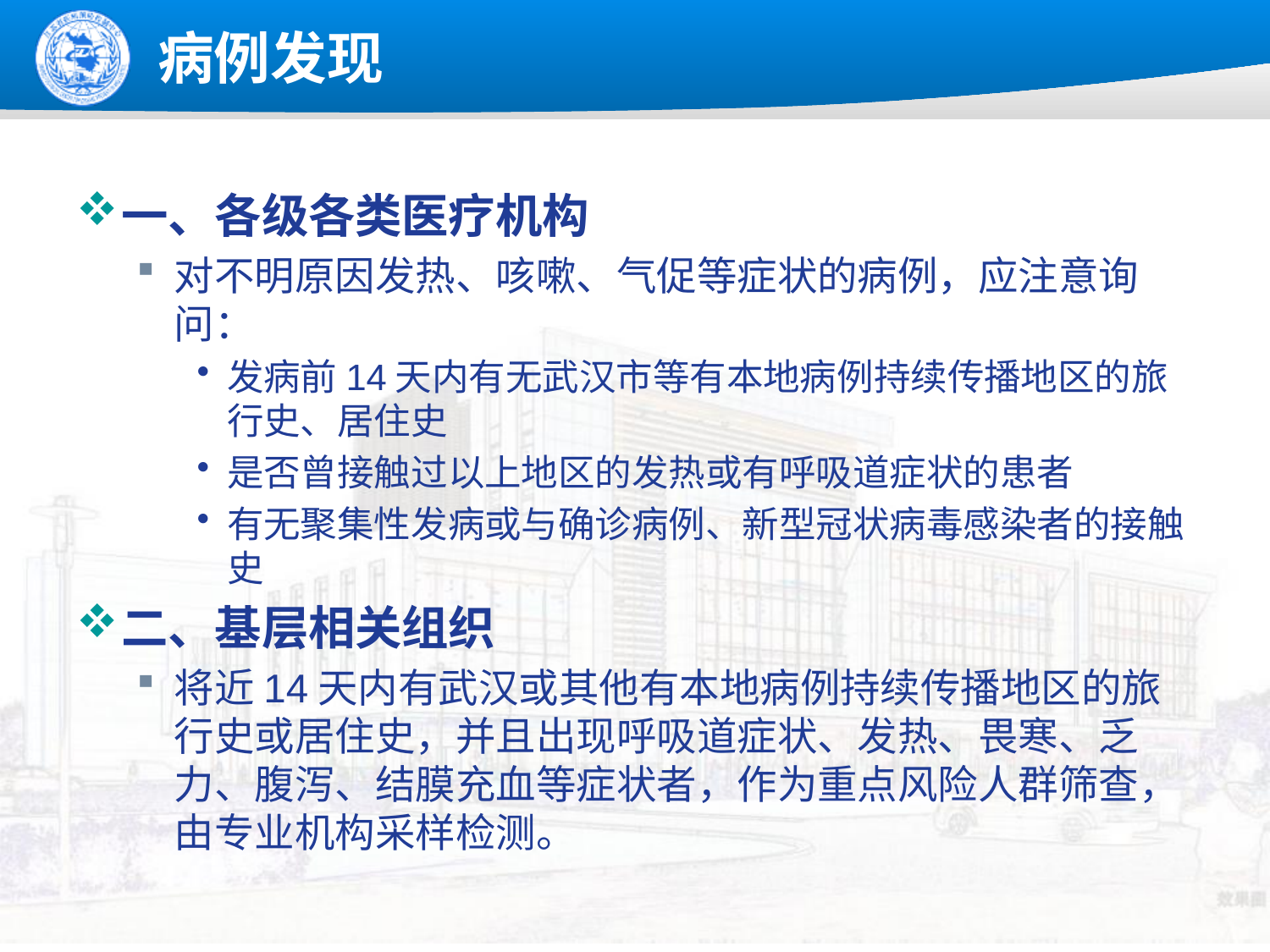

# 病例发现
一、各级各类医疗机构
对不明原因发热、咳嗽、气促等症状的病例，应注意询问：
发病前14天内有无武汉市等有本地病例持续传播地区的旅行史、居住史
是否曾接触过以上地区的发热或有呼吸道症状的患者
有无聚集性发病或与确诊病例、新型冠状病毒感染者的接触史
二、基层相关组织
将近14天内有武汉或其他有本地病例持续传播地区的旅行史或居住史，并且出现呼吸道症状、发热、畏寒、乏力、腹泻、结膜充血等症状者，作为重点风险人群筛查，由专业机构采样检测。